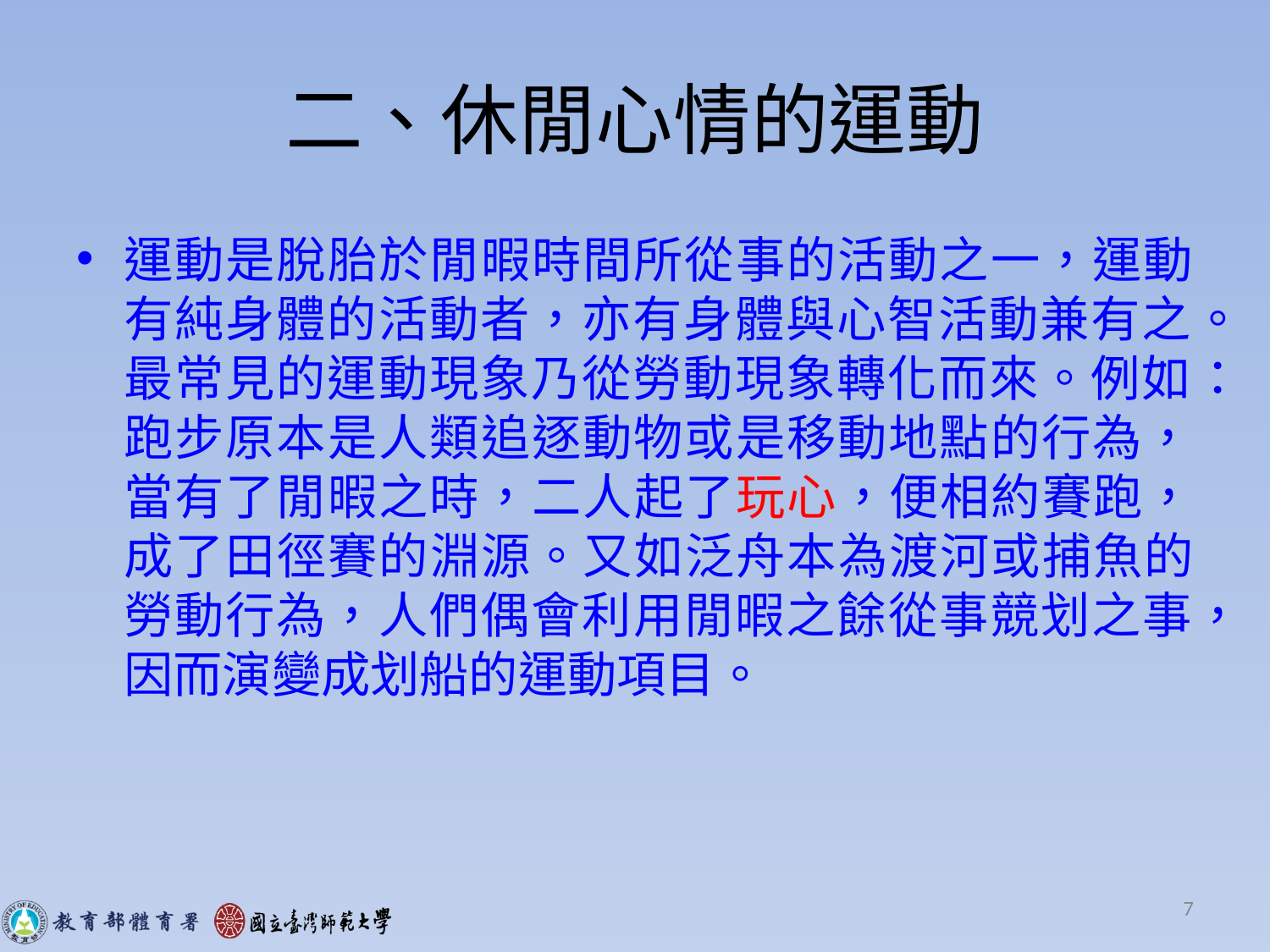

# 二、休閒心情的運動
運動是脫胎於閒暇時間所從事的活動之一，運動有純身體的活動者，亦有身體與心智活動兼有之。最常見的運動現象乃從勞動現象轉化而來。例如：跑步原本是人類追逐動物或是移動地點的行為，當有了閒暇之時，二人起了玩心，便相約賽跑，成了田徑賽的淵源。又如泛舟本為渡河或捕魚的勞動行為，人們偶會利用閒暇之餘從事競划之事，因而演變成划船的運動項目。
7